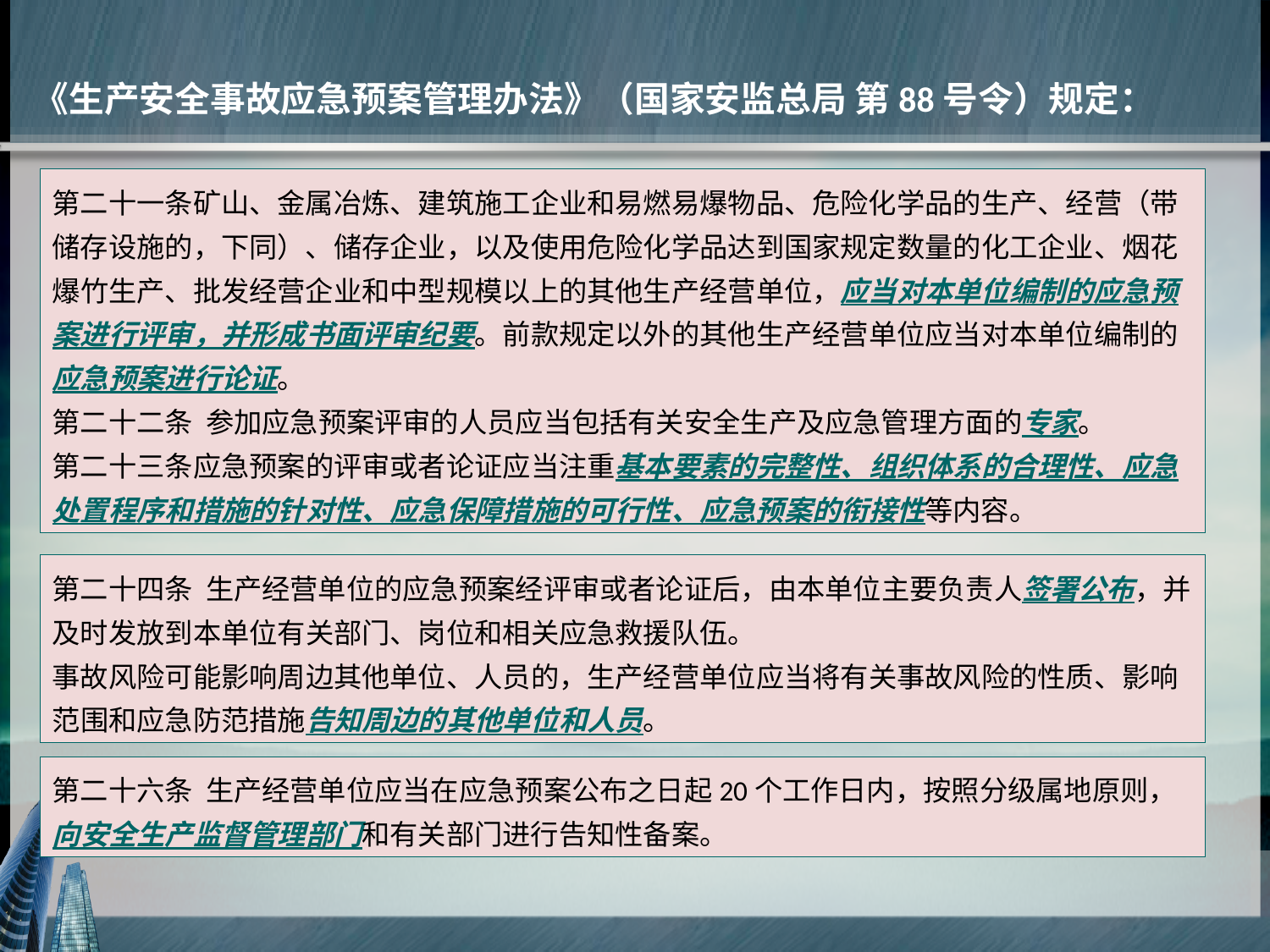

《生产安全事故应急预案管理办法》（国家安监总局 第88号令）规定：
第二十一条矿山、金属冶炼、建筑施工企业和易燃易爆物品、危险化学品的生产、经营（带储存设施的，下同）、储存企业，以及使用危险化学品达到国家规定数量的化工企业、烟花爆竹生产、批发经营企业和中型规模以上的其他生产经营单位，应当对本单位编制的应急预案进行评审，并形成书面评审纪要。前款规定以外的其他生产经营单位应当对本单位编制的应急预案进行论证。
第二十二条  参加应急预案评审的人员应当包括有关安全生产及应急管理方面的专家。
第二十三条应急预案的评审或者论证应当注重基本要素的完整性、组织体系的合理性、应急处置程序和措施的针对性、应急保障措施的可行性、应急预案的衔接性等内容。
第二十四条  生产经营单位的应急预案经评审或者论证后，由本单位主要负责人签署公布，并及时发放到本单位有关部门、岗位和相关应急救援队伍。
事故风险可能影响周边其他单位、人员的，生产经营单位应当将有关事故风险的性质、影响范围和应急防范措施告知周边的其他单位和人员。
第二十六条  生产经营单位应当在应急预案公布之日起20个工作日内，按照分级属地原则，向安全生产监督管理部门和有关部门进行告知性备案。